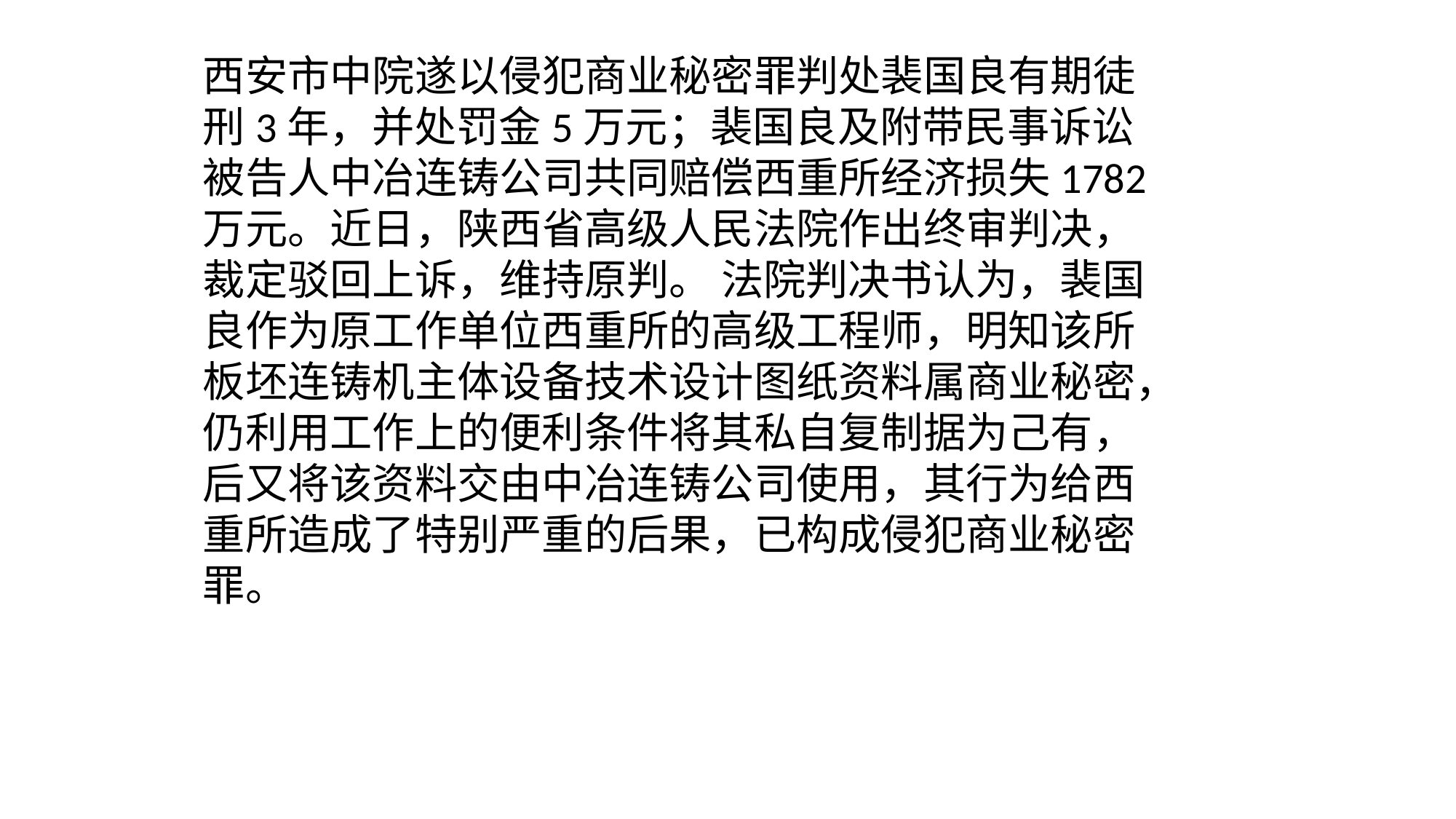

西安市中院遂以侵犯商业秘密罪判处裴国良有期徒刑3年，并处罚金5万元；裴国良及附带民事诉讼被告人中冶连铸公司共同赔偿西重所经济损失1782万元。近日，陕西省高级人民法院作出终审判决，裁定驳回上诉，维持原判。 法院判决书认为，裴国良作为原工作单位西重所的高级工程师，明知该所板坯连铸机主体设备技术设计图纸资料属商业秘密，仍利用工作上的便利条件将其私自复制据为己有，后又将该资料交由中冶连铸公司使用，其行为给西重所造成了特别严重的后果，已构成侵犯商业秘密罪。